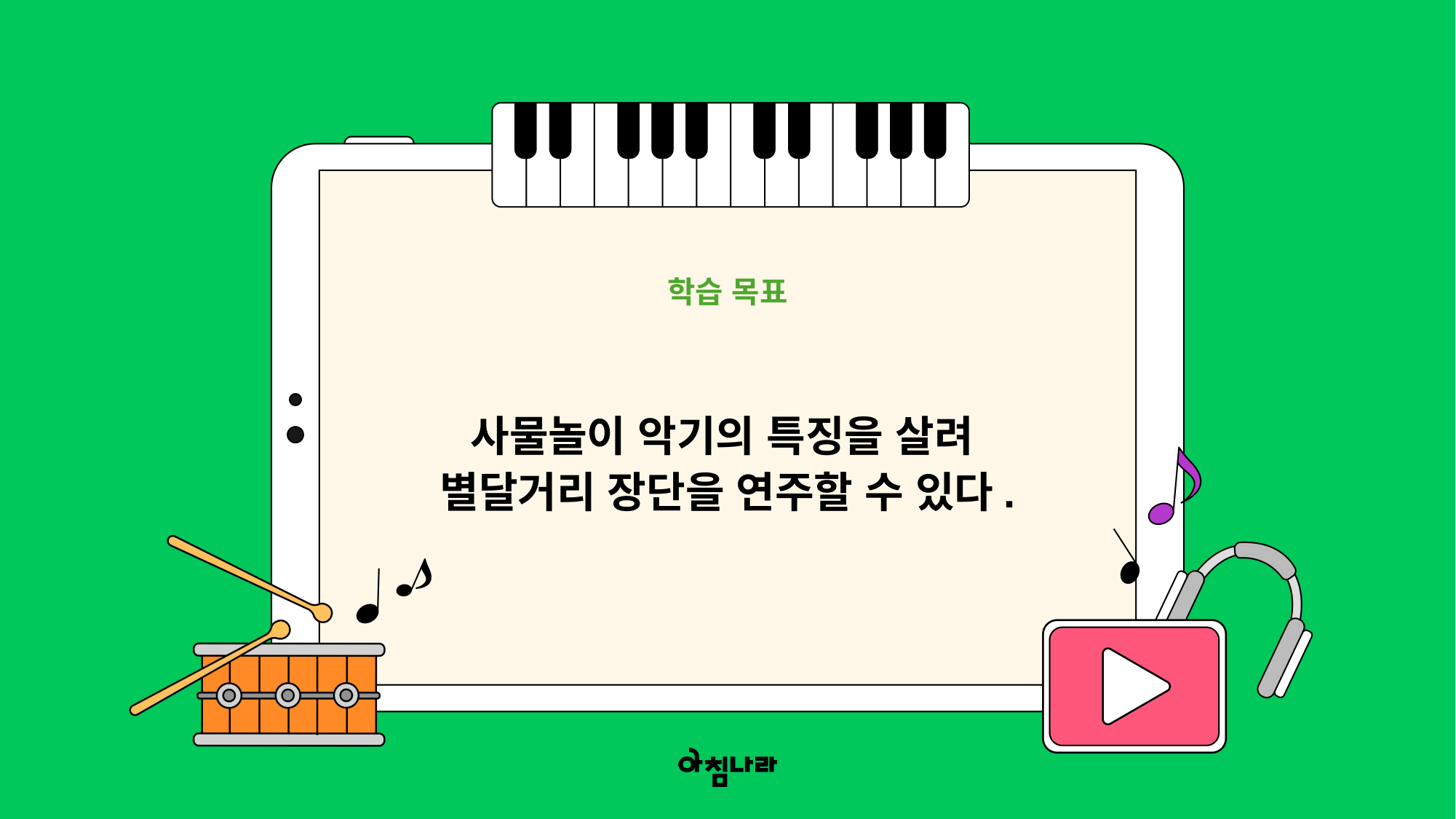

학습 목표
사물놀이 악기의 특징을 살려
별달거리 장단을 연주할 수 있다.